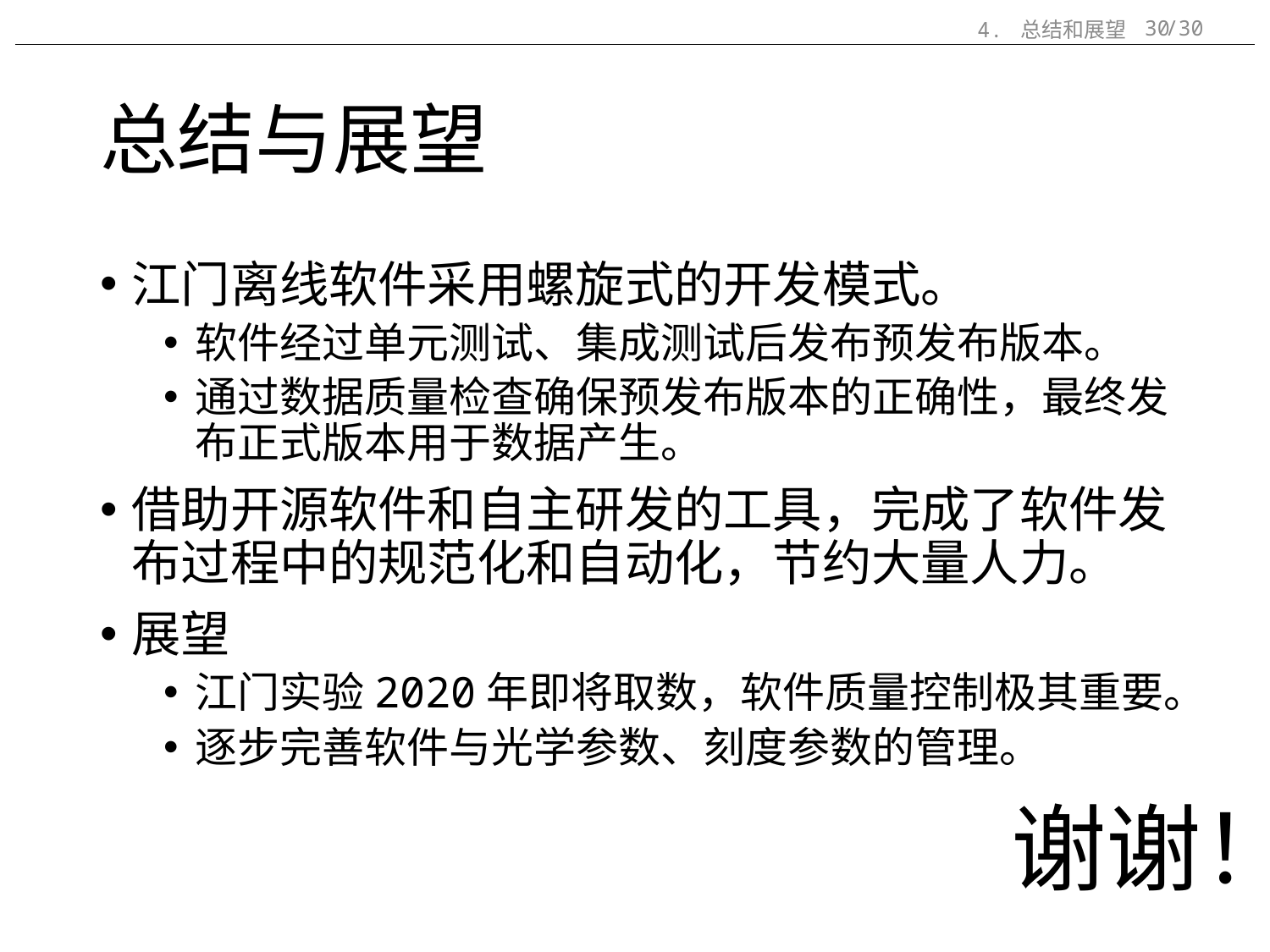

4. 总结和展望
/30
30
# 总结与展望
江门离线软件采用螺旋式的开发模式。
软件经过单元测试、集成测试后发布预发布版本。
通过数据质量检查确保预发布版本的正确性，最终发布正式版本用于数据产生。
借助开源软件和自主研发的工具，完成了软件发布过程中的规范化和自动化，节约大量人力。
展望
江门实验2020年即将取数，软件质量控制极其重要。
逐步完善软件与光学参数、刻度参数的管理。
谢谢！